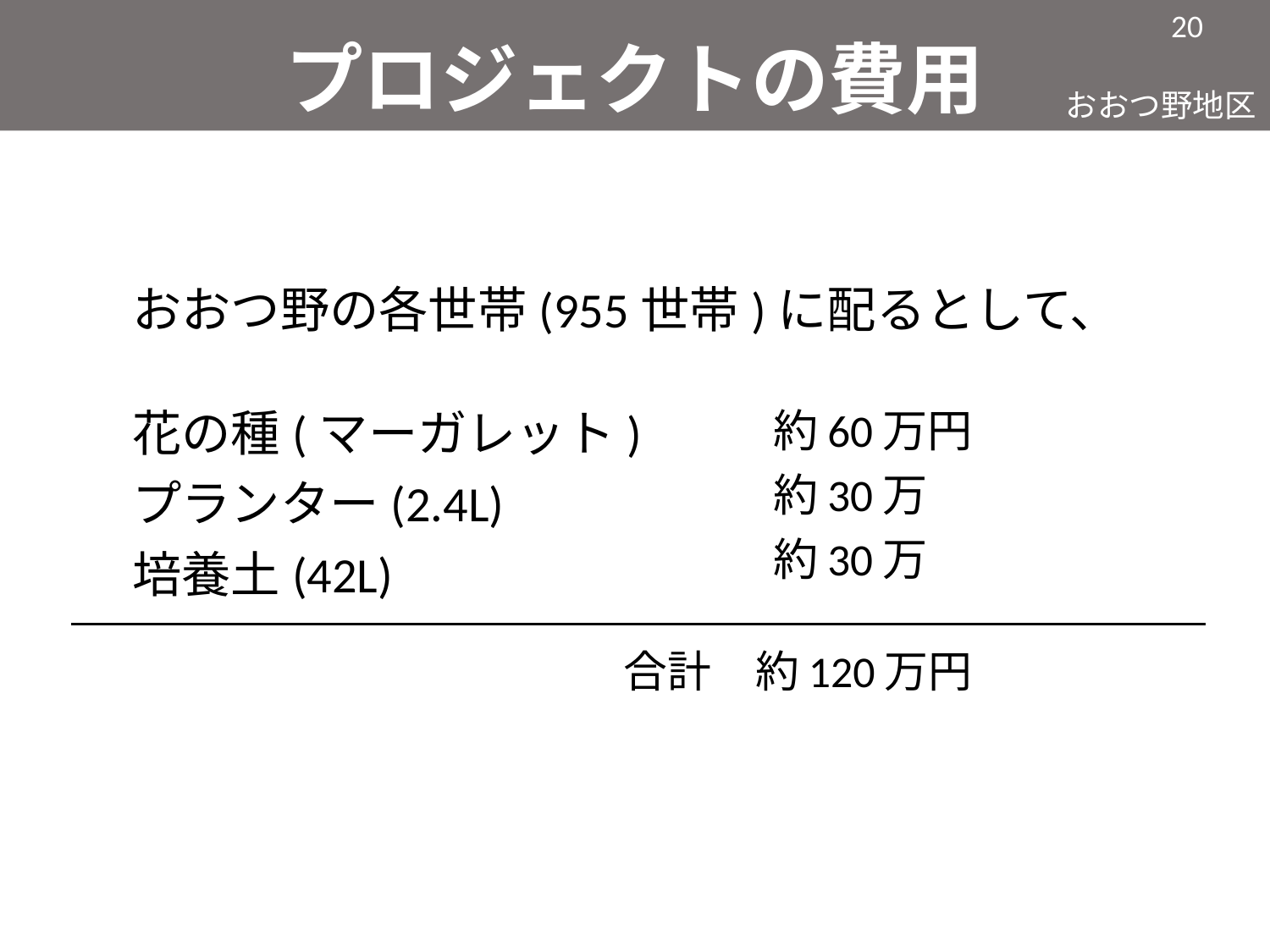

プロジェクトの費用
おおつ野の各世帯(955世帯)に配るとして、
花の種(マーガレット)
プランター(2.4L)
培養土(42L)
約60万円
約30万
約30万
合計　約120万円